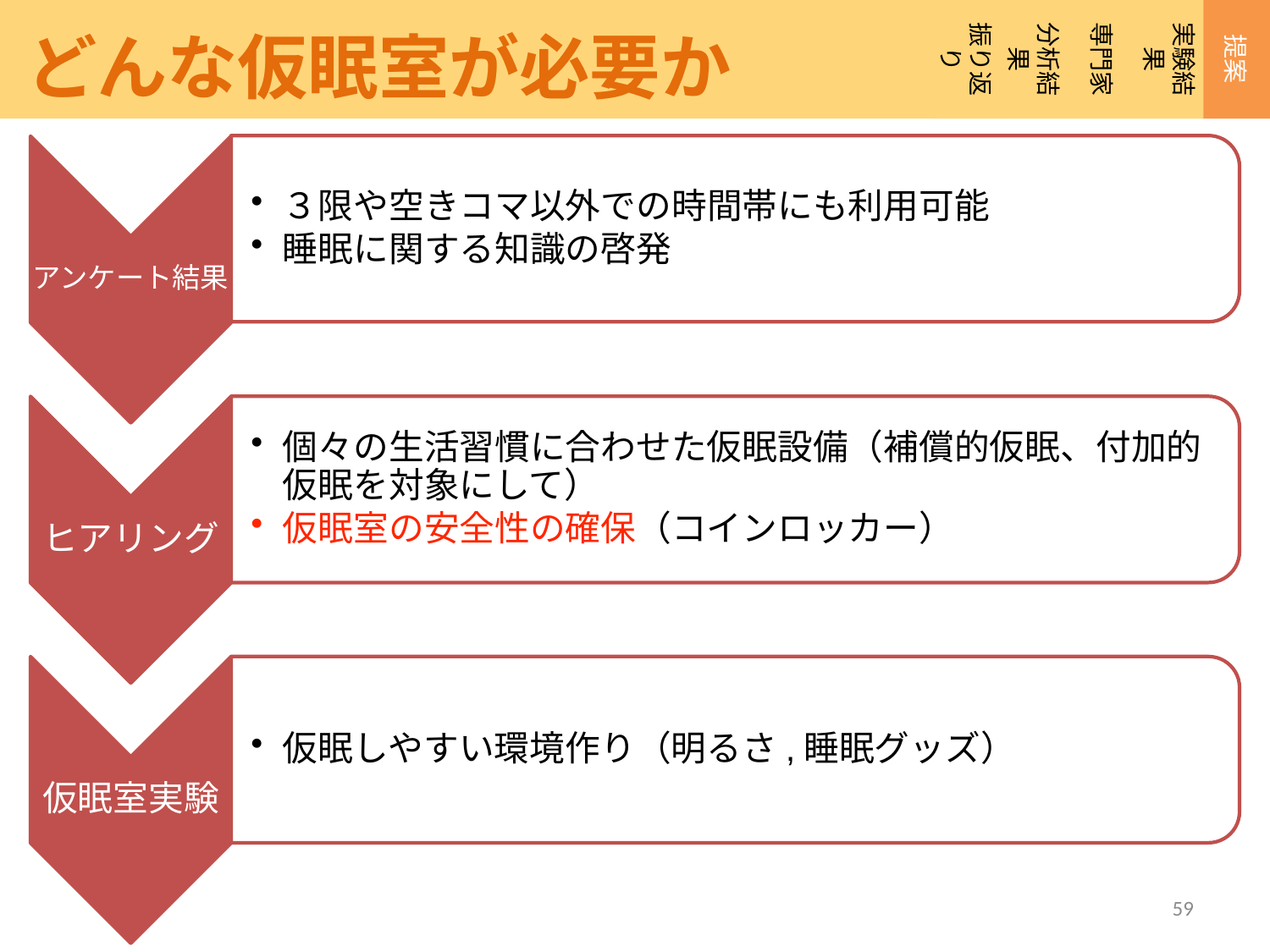

専門家
提案

振り返り
実験結果
分析結果
どんな仮眠室が必要か
アンケート結果
３限や空きコマ以外での時間帯にも利用可能
睡眠に関する知識の啓発
ヒアリング
個々の生活習慣に合わせた仮眠設備（補償的仮眠、付加的仮眠を対象にして）
仮眠室の安全性の確保（コインロッカー）
仮眠室実験
仮眠しやすい環境作り（明るさ,睡眠グッズ）
59